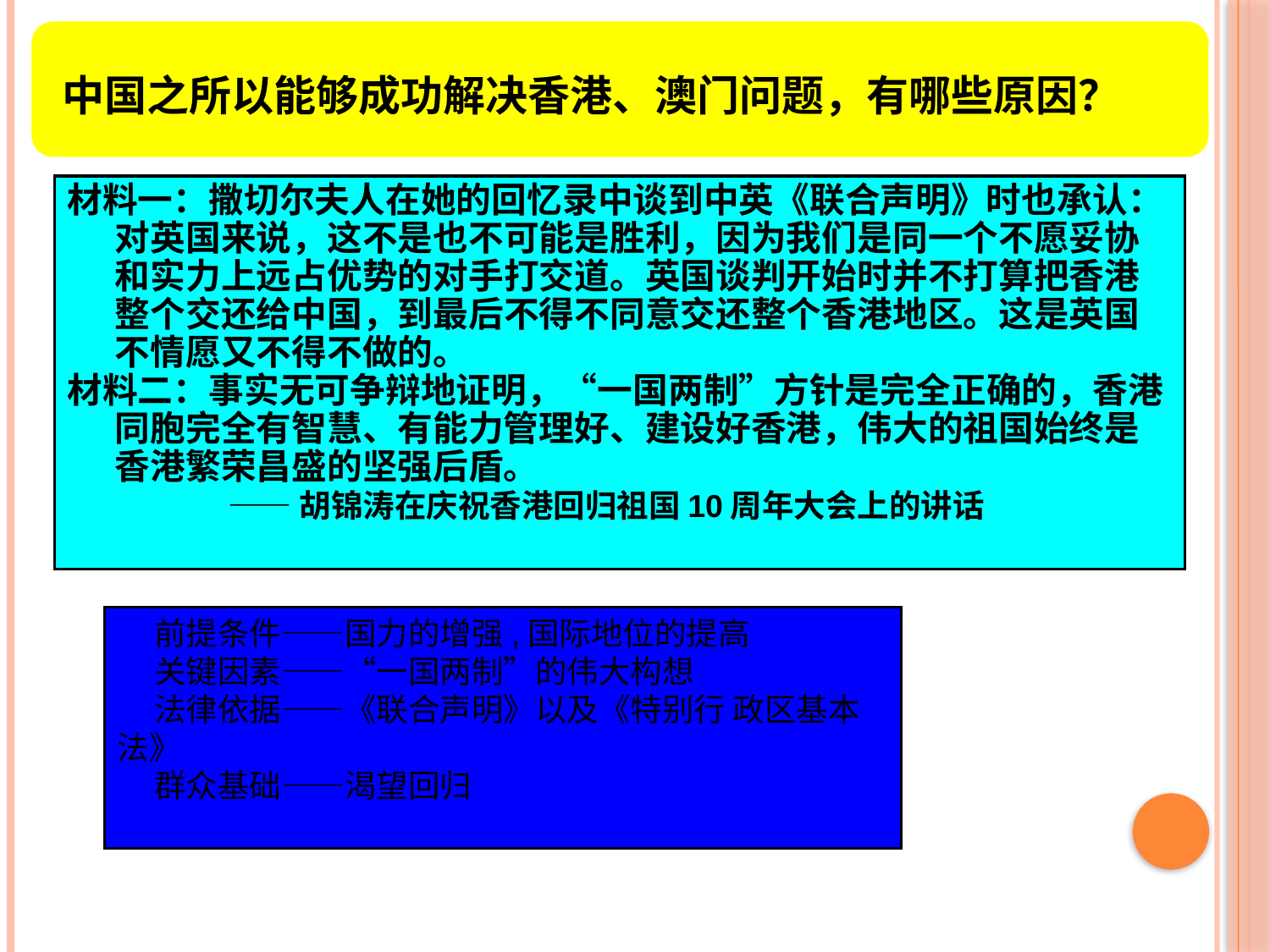

# 中国之所以能够成功解决香港、澳门问题，有哪些原因？
材料一：撒切尔夫人在她的回忆录中谈到中英《联合声明》时也承认：对英国来说，这不是也不可能是胜利，因为我们是同一个不愿妥协和实力上远占优势的对手打交道。英国谈判开始时并不打算把香港整个交还给中国，到最后不得不同意交还整个香港地区。这是英国不情愿又不得不做的。
材料二：事实无可争辩地证明，“一国两制”方针是完全正确的，香港同胞完全有智慧、有能力管理好、建设好香港，伟大的祖国始终是香港繁荣昌盛的坚强后盾。
                    ——胡锦涛在庆祝香港回归祖国10周年大会上的讲话

前提条件——国力的增强,国际地位的提高
关键因素——“一国两制”的伟大构想
法律依据——《联合声明》以及《特别行 政区基本法》
群众基础——渴望回归